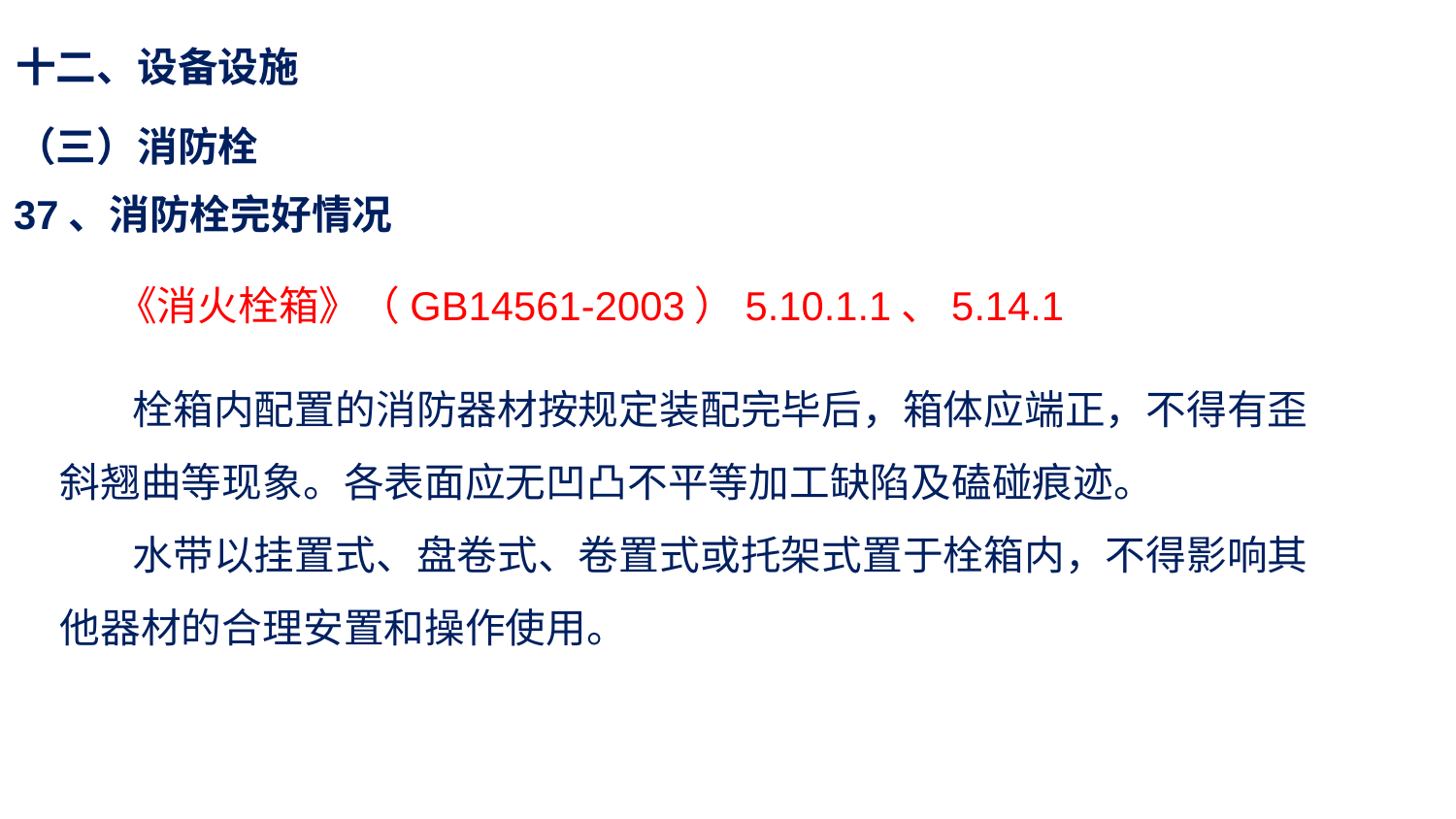

十二、设备设施
（三）消防栓
37、消防栓完好情况
《消火栓箱》（GB14561-2003）5.10.1.1、5.14.1
栓箱内配置的消防器材按规定装配完毕后，箱体应端正，不得有歪斜翘曲等现象。各表面应无凹凸不平等加工缺陷及磕碰痕迹。
水带以挂置式、盘卷式、卷置式或托架式置于栓箱内，不得影响其他器材的合理安置和操作使用。